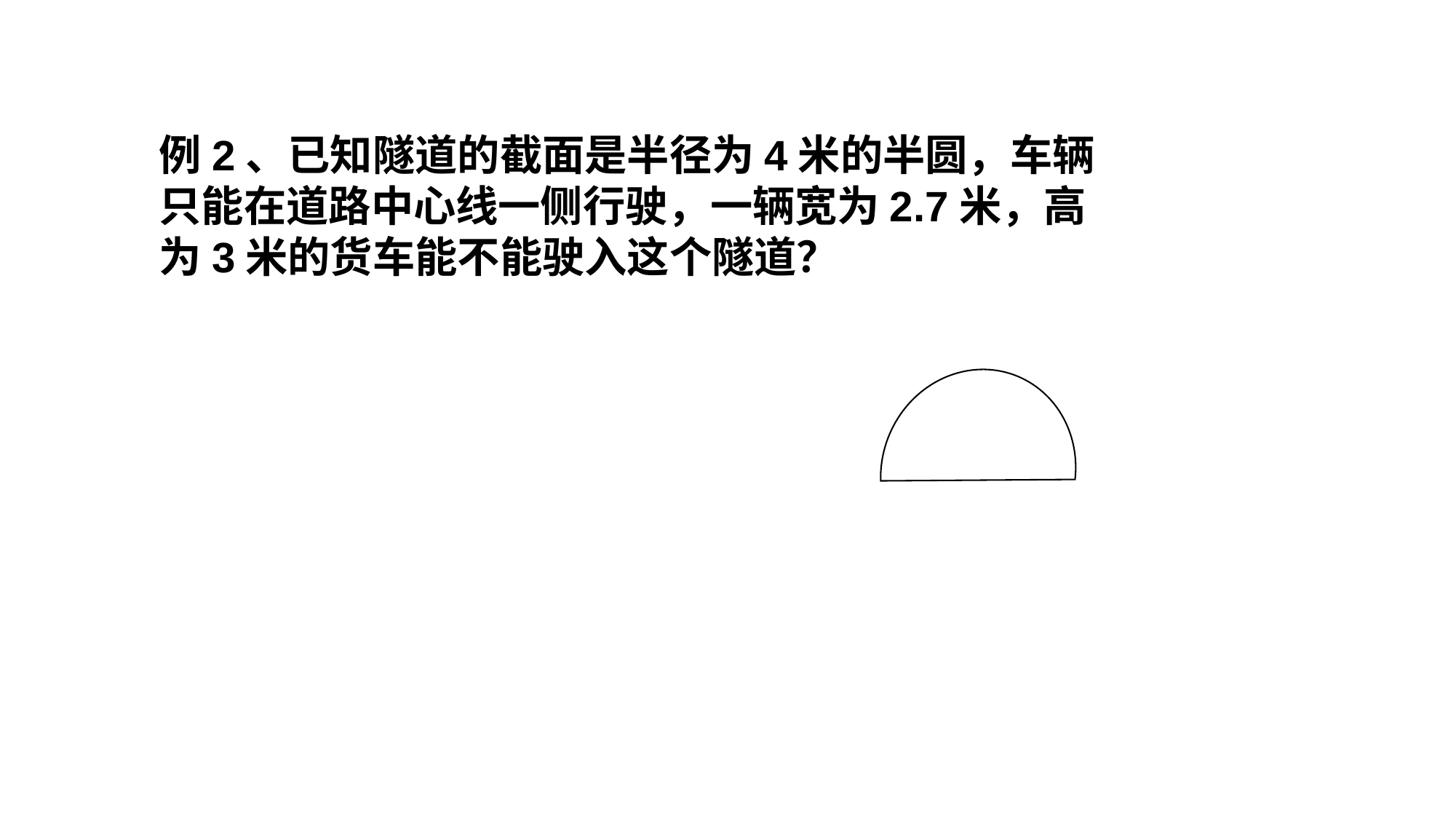

例2、已知隧道的截面是半径为4米的半圆，车辆只能在道路中心线一侧行驶，一辆宽为2.7米，高为3米的货车能不能驶入这个隧道？